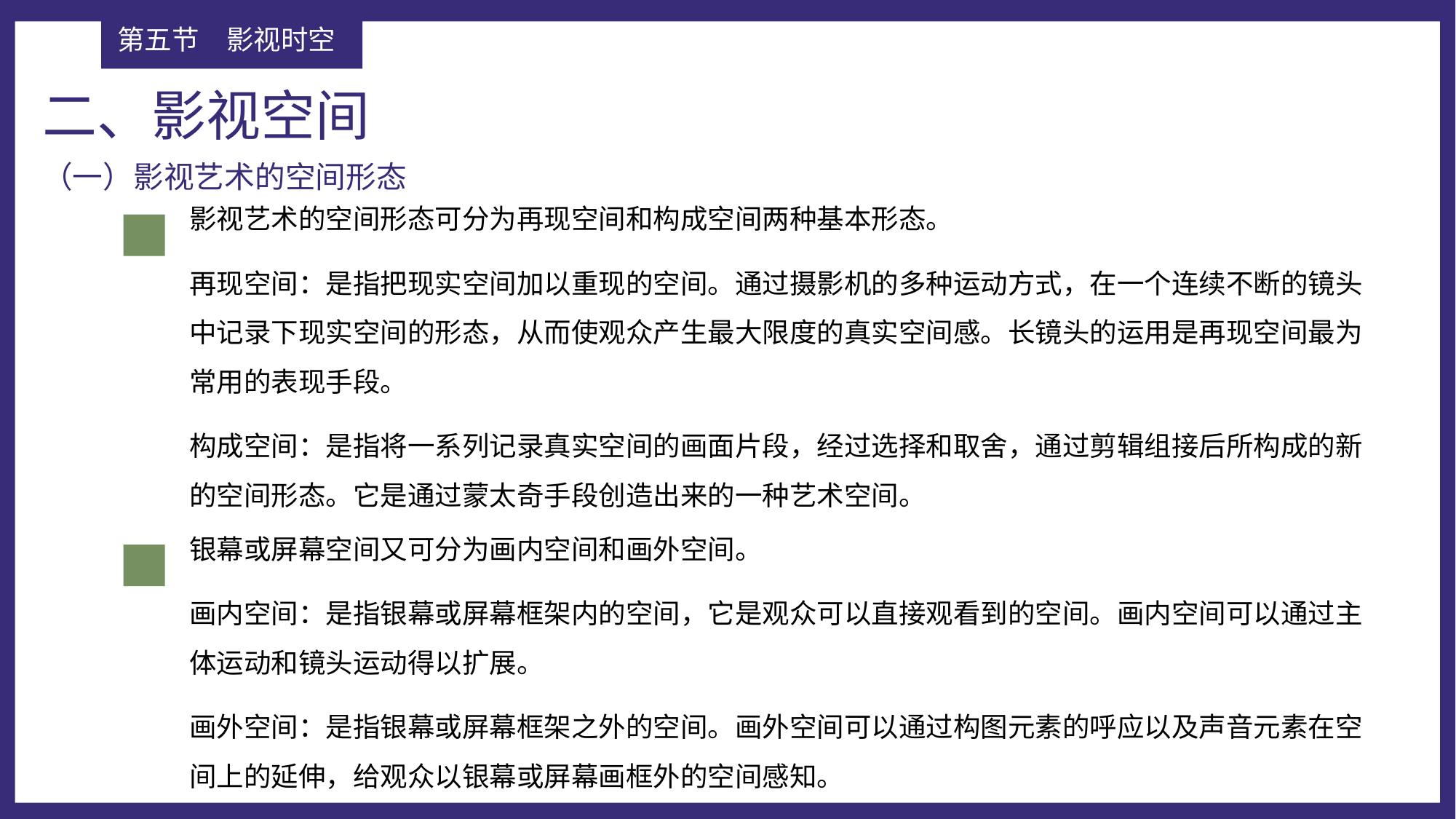

第五节	影视时空
二、影视空间
（一）影视艺术的空间形态
影视艺术的空间形态可分为再现空间和构成空间两种基本形态。
再现空间：是指把现实空间加以重现的空间。通过摄影机的多种运动方式，在一个连续不断的镜头中记录下现实空间的形态，从而使观众产生最大限度的真实空间感。长镜头的运用是再现空间最为常用的表现手段。
构成空间：是指将一系列记录真实空间的画面片段，经过选择和取舍，通过剪辑组接后所构成的新的空间形态。它是通过蒙太奇手段创造出来的一种艺术空间。

银幕或屏幕空间又可分为画内空间和画外空间。
画内空间：是指银幕或屏幕框架内的空间，它是观众可以直接观看到的空间。画内空间可以通过主体运动和镜头运动得以扩展。
画外空间：是指银幕或屏幕框架之外的空间。画外空间可以通过构图元素的呼应以及声音元素在空间上的延伸，给观众以银幕或屏幕画框外的空间感知。